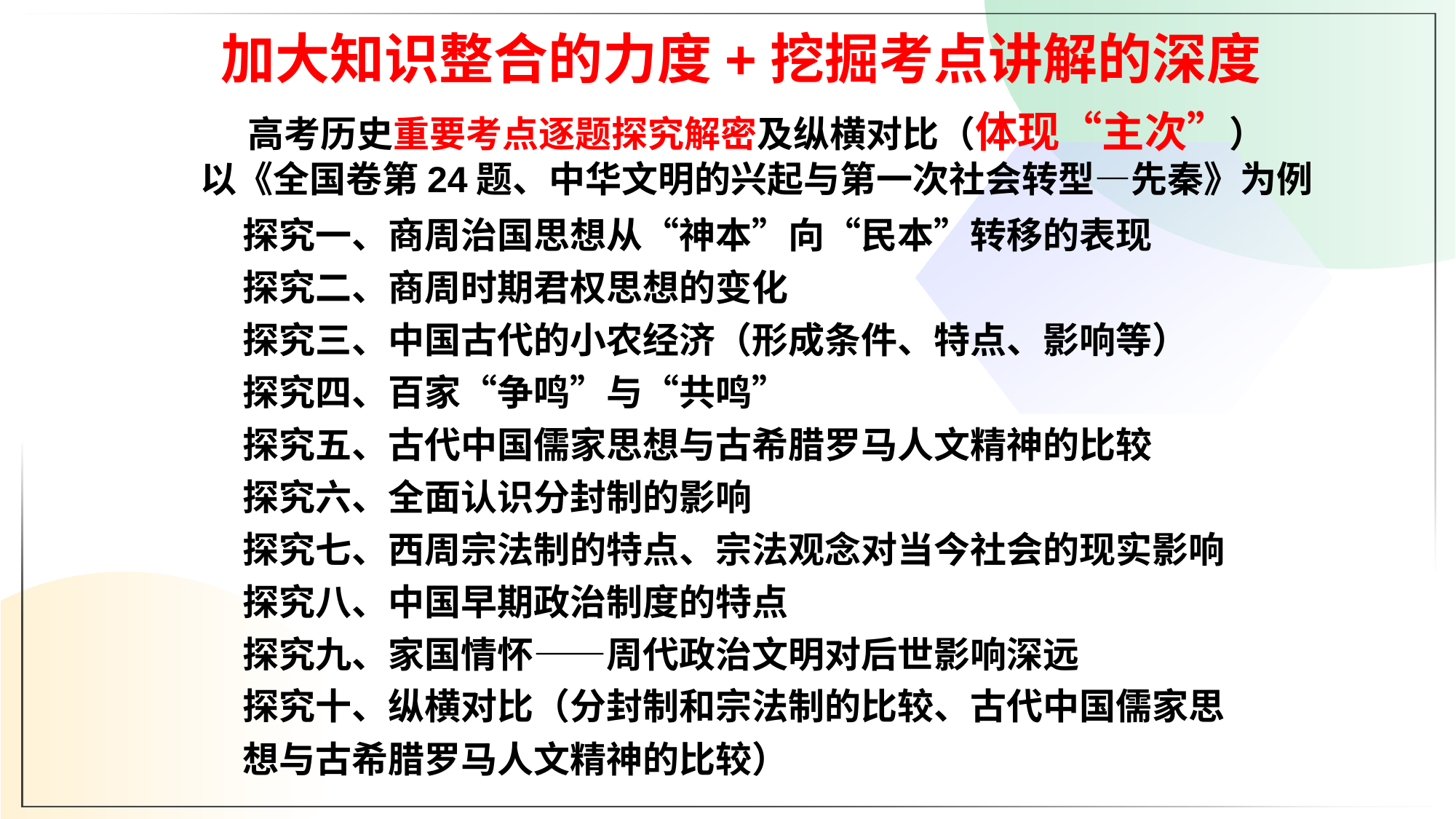

加大知识整合的力度+挖掘考点讲解的深度
高考历史重要考点逐题探究解密及纵横对比（体现“主次”）
以《全国卷第24题、中华文明的兴起与第一次社会转型—先秦》为例
探究一、商周治国思想从“神本”向“民本”转移的表现
探究二、商周时期君权思想的变化
探究三、中国古代的小农经济（形成条件、特点、影响等）
探究四、百家“争鸣”与“共鸣”
探究五、古代中国儒家思想与古希腊罗马人文精神的比较
探究六、全面认识分封制的影响
探究七、西周宗法制的特点、宗法观念对当今社会的现实影响
探究八、中国早期政治制度的特点
探究九、家国情怀——周代政治文明对后世影响深远
探究十、纵横对比（分封制和宗法制的比较、古代中国儒家思想与古希腊罗马人文精神的比较）